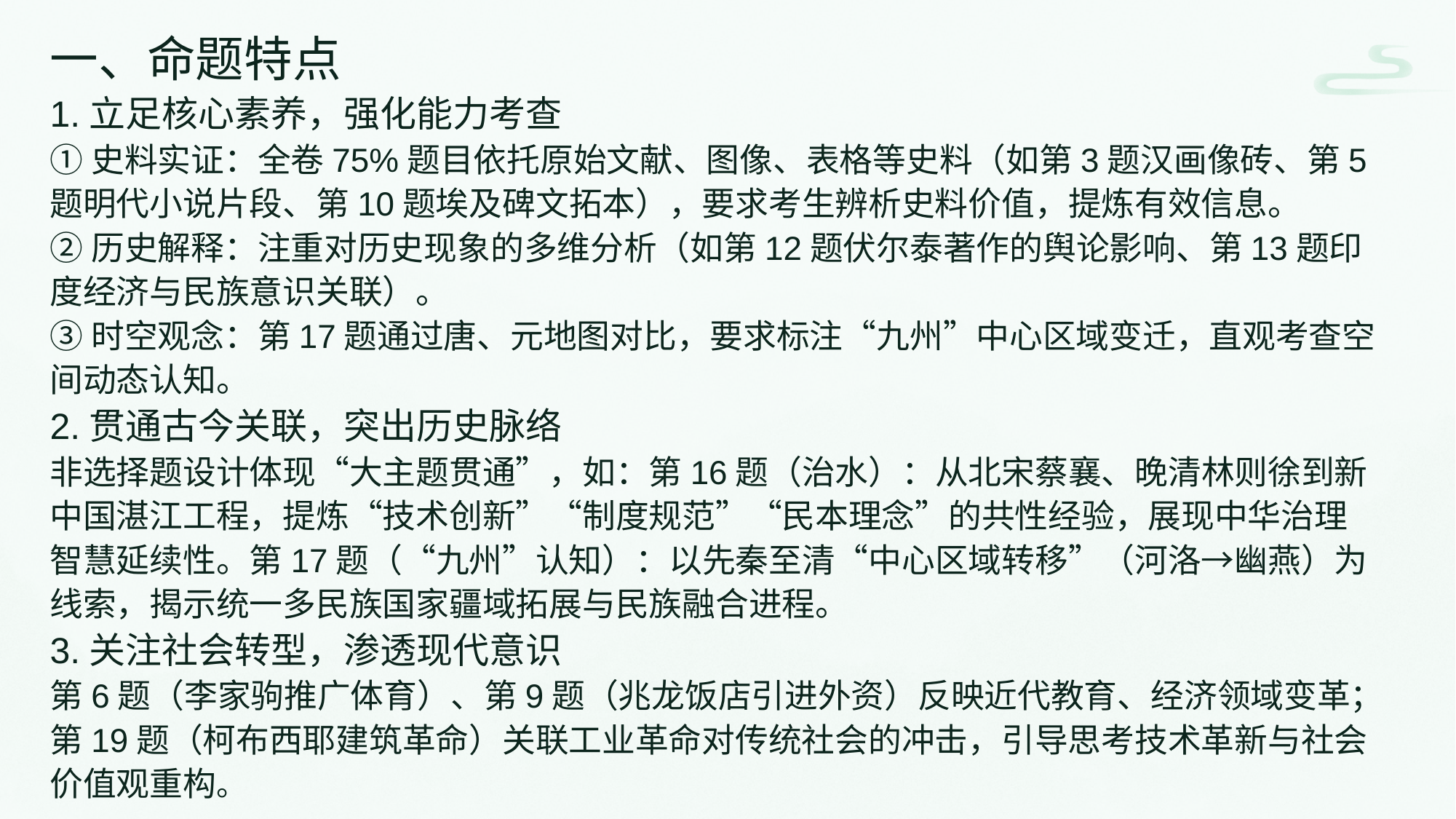

一、命题特点
1.立足核心素养，强化能力考查
①史料实证：全卷75%题目依托原始文献、图像、表格等史料（如第3题汉画像砖、第5题明代小说片段、第10题埃及碑文拓本），要求考生辨析史料价值，提炼有效信息。
②历史解释：注重对历史现象的多维分析（如第12题伏尔泰著作的舆论影响、第13题印度经济与民族意识关联）。
③时空观念：第17题通过唐、元地图对比，要求标注“九州”中心区域变迁，直观考查空间动态认知。
2.贯通古今关联，突出历史脉络
非选择题设计体现“大主题贯通”，如：第16题（治水）：从北宋蔡襄、晚清林则徐到新中国湛江工程，提炼“技术创新”“制度规范”“民本理念”的共性经验，展现中华治理智慧延续性。第17题（“九州”认知）：以先秦至清“中心区域转移”（河洛→幽燕）为线索，揭示统一多民族国家疆域拓展与民族融合进程。
3.关注社会转型，渗透现代意识
第6题（李家驹推广体育）、第9题（兆龙饭店引进外资）反映近代教育、经济领域变革；
第19题（柯布西耶建筑革命）关联工业革命对传统社会的冲击，引导思考技术革新与社会价值观重构。